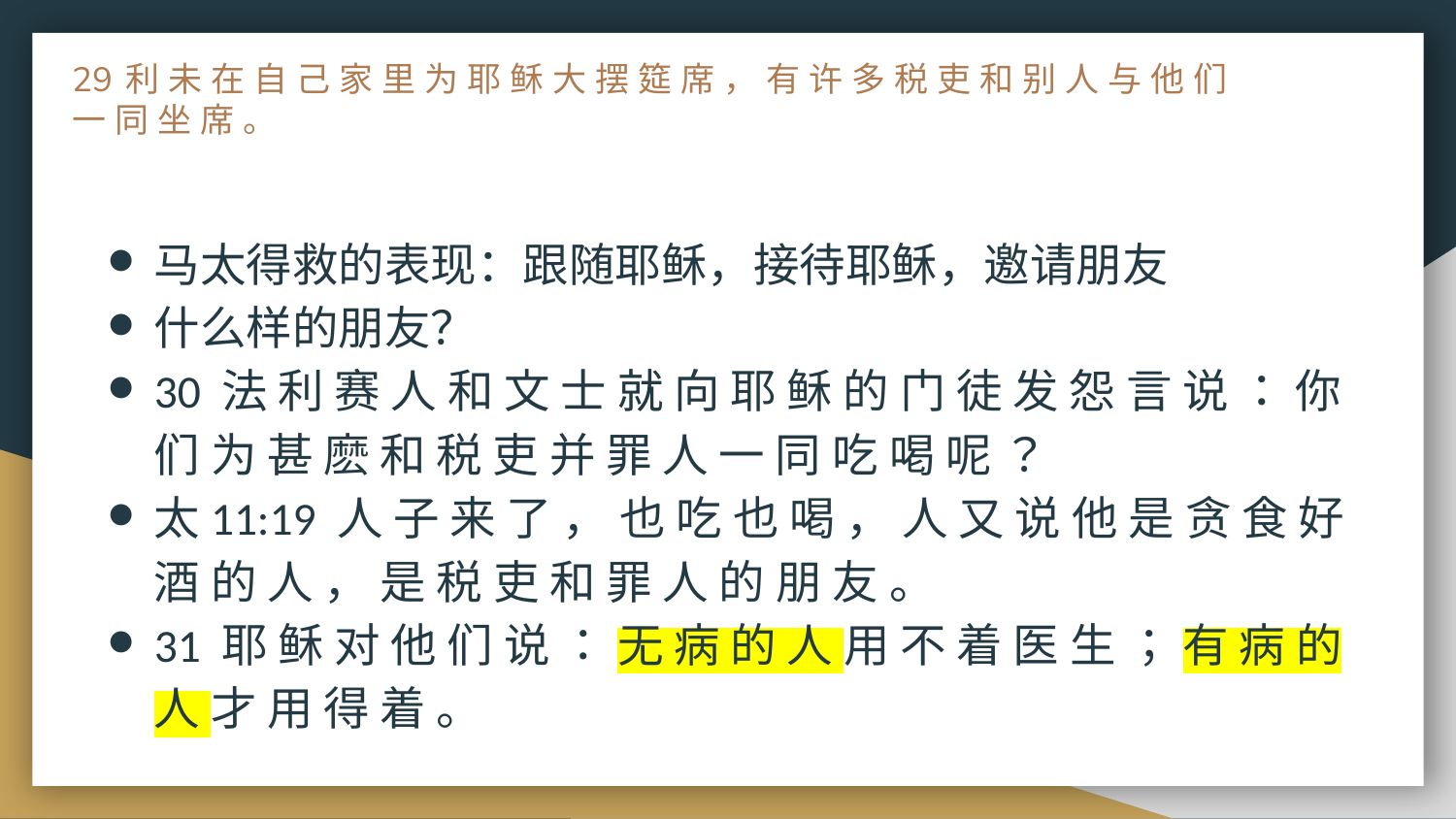

# 29 利 未 在 自 己 家 里 为 耶 稣 大 摆 筵 席 ， 有 许 多 税 吏 和 别 人 与 他 们 一 同 坐 席 。
马太得救的表现：跟随耶稣，接待耶稣，邀请朋友
什么样的朋友？
30 法 利 赛 人 和 文 士 就 向 耶 稣 的 门 徒 发 怨 言 说 ： 你 们 为 甚 麽 和 税 吏 并 罪 人 一 同 吃 喝 呢 ？
太11:19 人 子 来 了 ， 也 吃 也 喝 ， 人 又 说 他 是 贪 食 好 酒 的 人 ， 是 税 吏 和 罪 人 的 朋 友 。
31 耶 稣 对 他 们 说 ： 无 病 的 人 用 不 着 医 生 ； 有 病 的 人 才 用 得 着 。